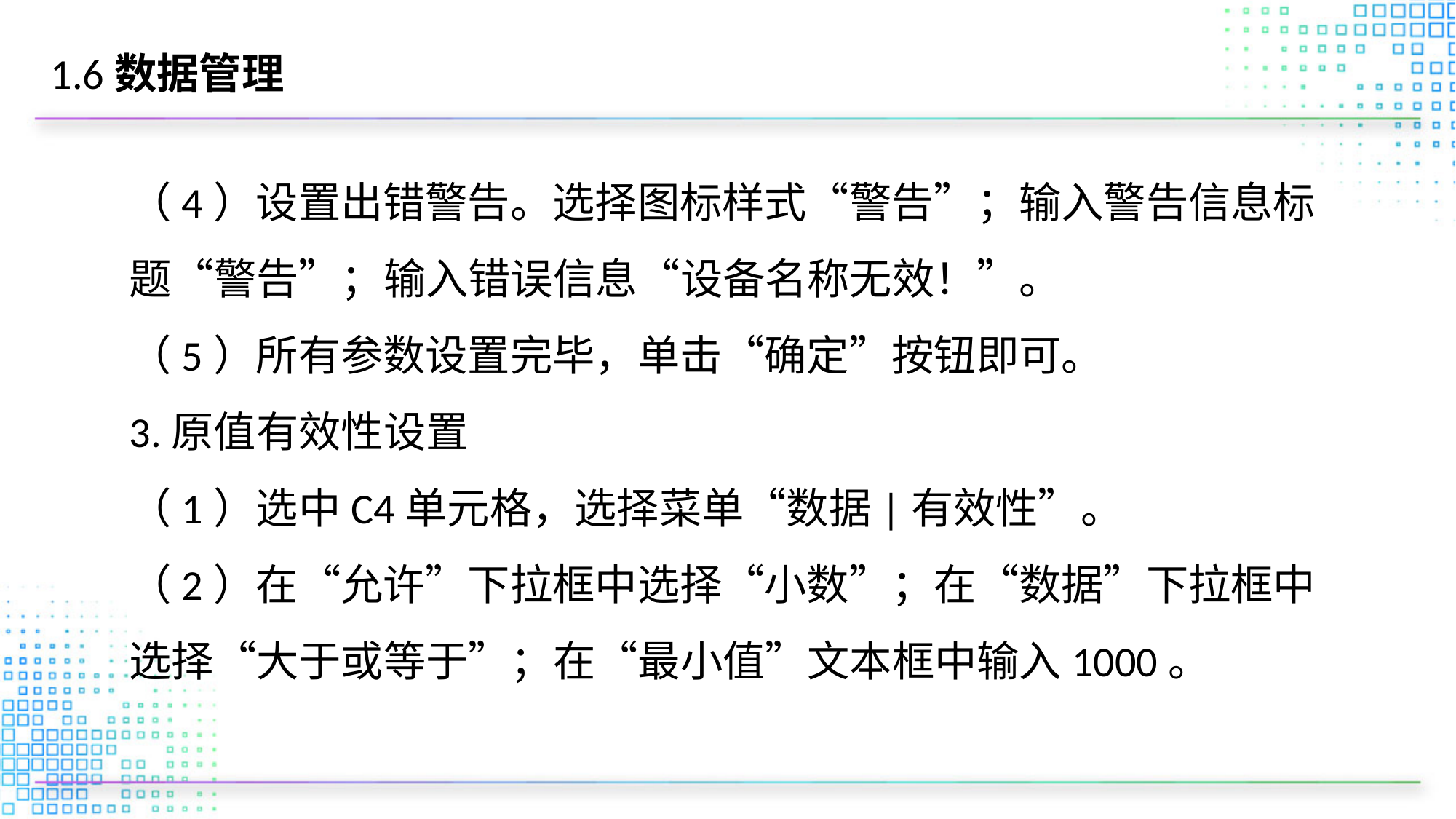

# 1.6数据管理
（4）设置出错警告。选择图标样式“警告”；输入警告信息标题“警告”；输入错误信息“设备名称无效！”。
（5）所有参数设置完毕，单击“确定”按钮即可。
3.原值有效性设置
（1）选中C4单元格，选择菜单“数据|有效性”。
（2）在“允许”下拉框中选择“小数”；在“数据”下拉框中选择“大于或等于”；在“最小值”文本框中输入1000。